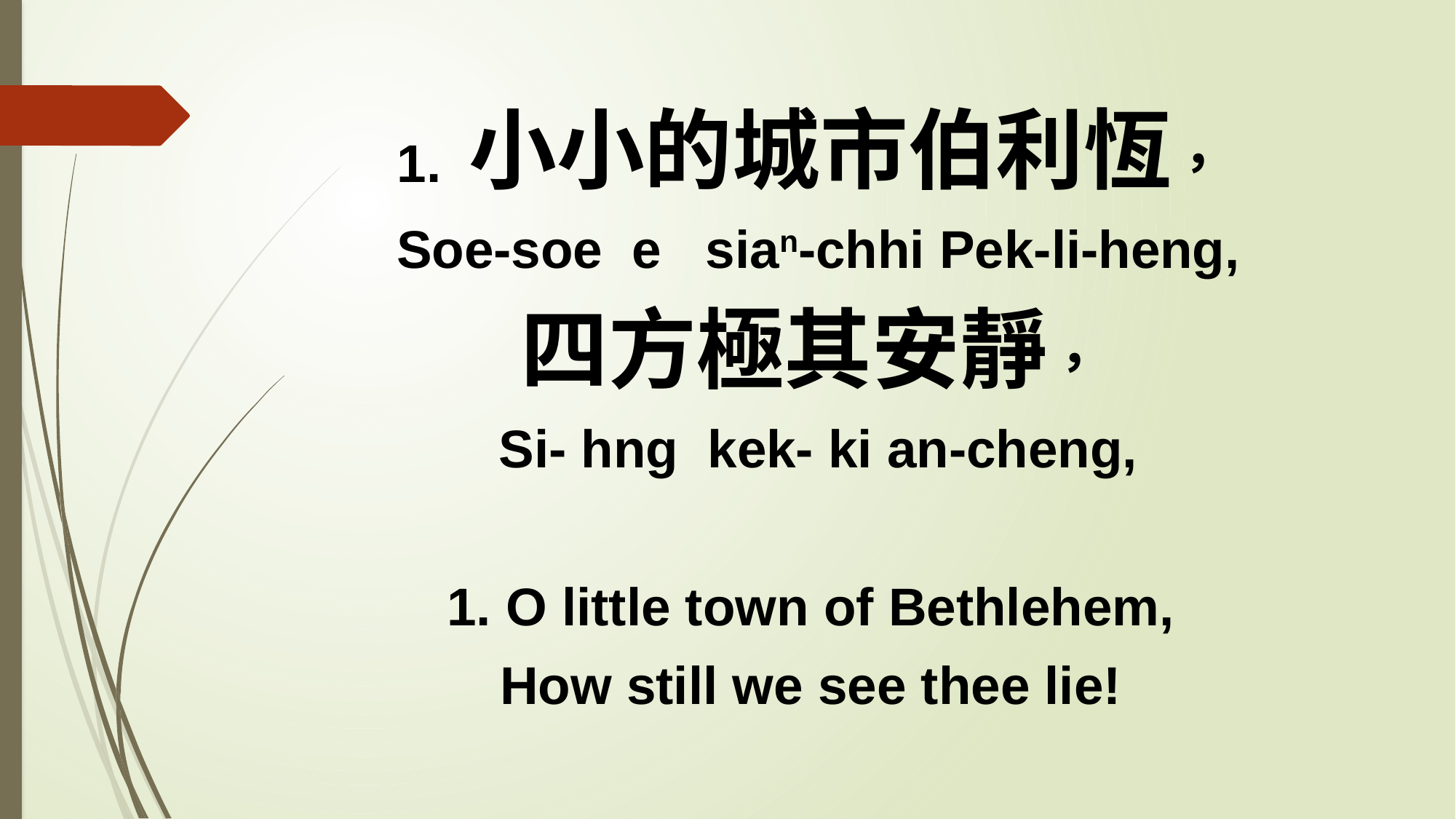

1. 小小的城市伯利恆，
 Soe-soe  e   sian-chhi Pek-li-heng,
四方極其安靜，
 Si- hng  kek- ki an-cheng,

1. O little town of Bethlehem,
How still we see thee lie!